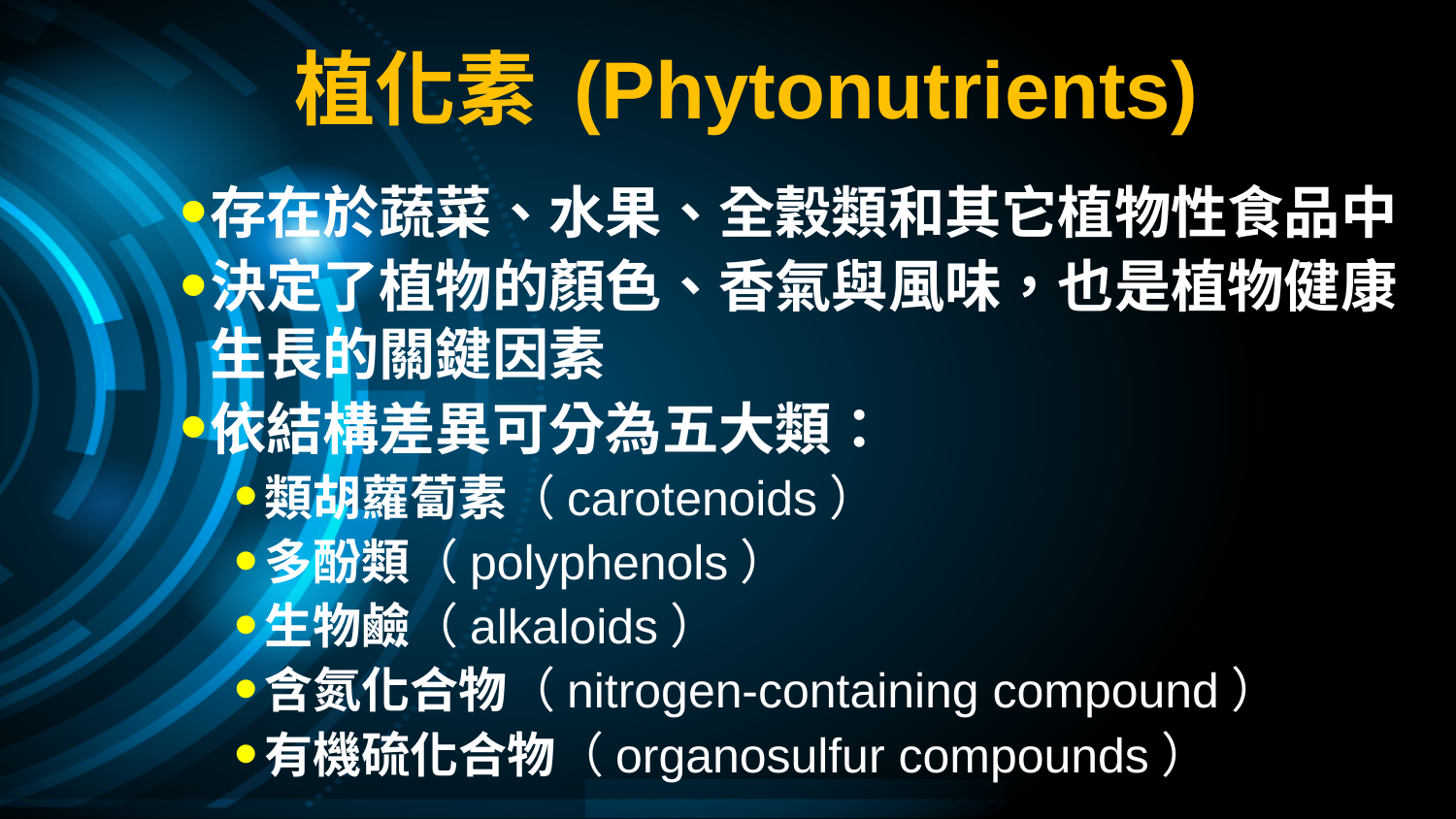

植化素 (Phytonutrients)
存在於蔬菜、水果、全穀類和其它植物性食品中
決定了植物的顏色、香氣與風味，也是植物健康生長的關鍵因素
依結構差異可分為五大類：
類胡蘿蔔素（carotenoids）
多酚類（polyphenols）
生物鹼（alkaloids）
含氮化合物（nitrogen-containing compound）
有機硫化合物（organosulfur compounds）